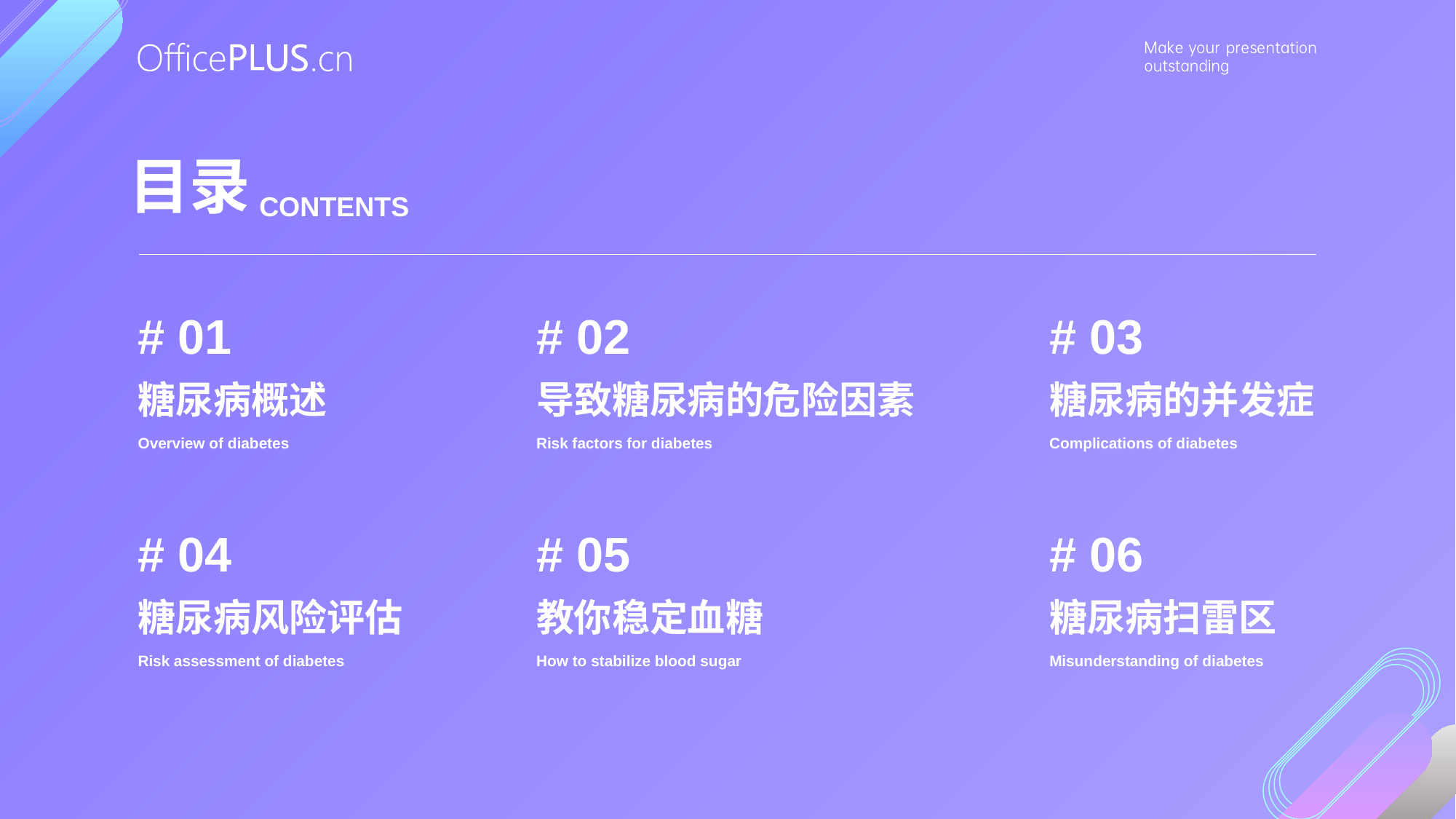

目录
CONTENTS
# 01
# 02
# 03
糖尿病概述
导致糖尿病的危险因素
糖尿病的并发症
Overview of diabetes
Risk factors for diabetes
Complications of diabetes
# 04
# 05
# 06
糖尿病风险评估
教你稳定血糖
糖尿病扫雷区

Risk assessment of diabetes
How to stabilize blood sugar
Misunderstanding of diabetes